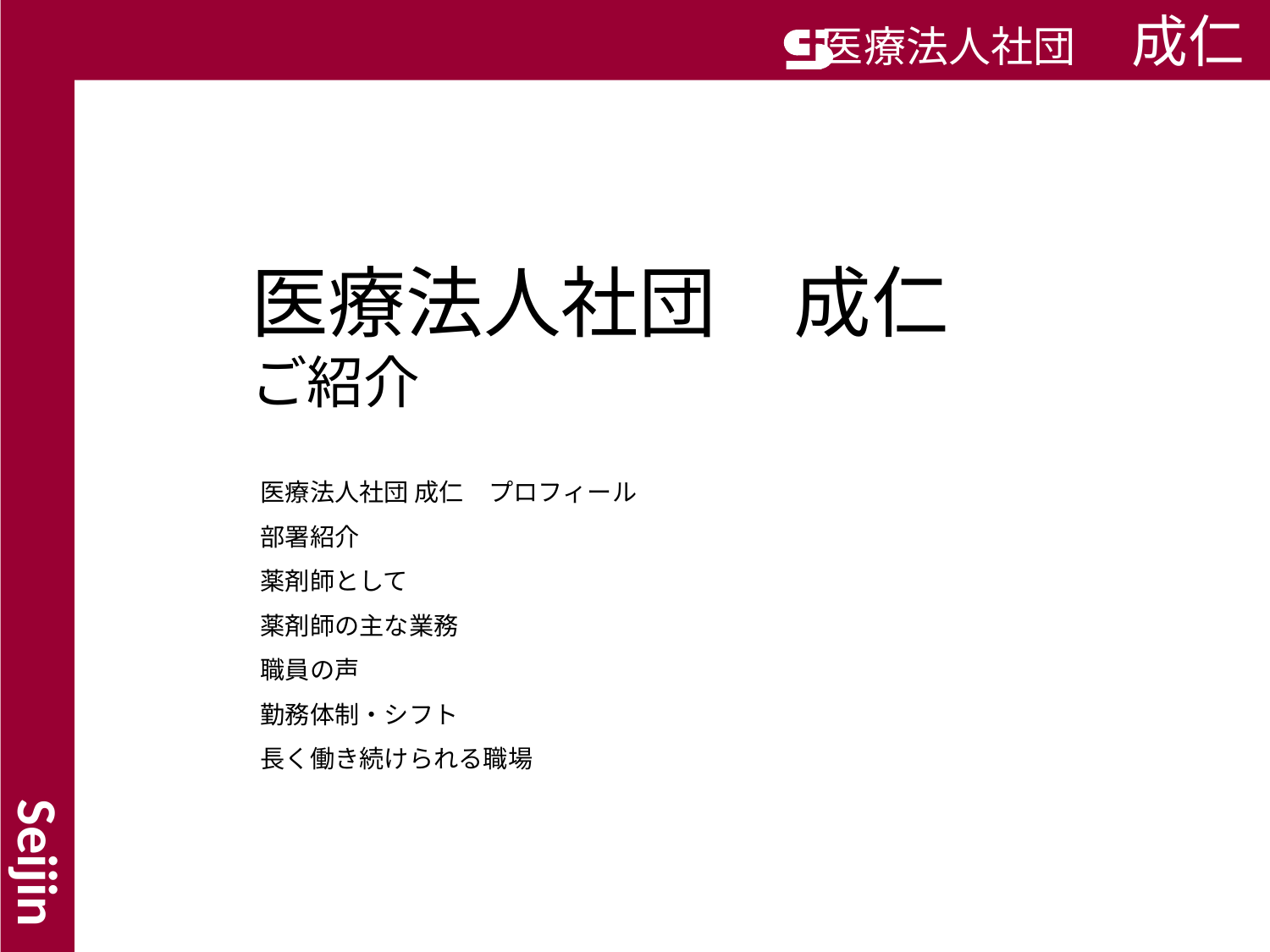

医療法人社団　成仁

医療法人社団　成仁
ご紹介
Seijin
医療法人社団 成仁　プロフィール
部署紹介
薬剤師として
薬剤師の主な業務
職員の声
勤務体制・シフト
長く働き続けられる職場